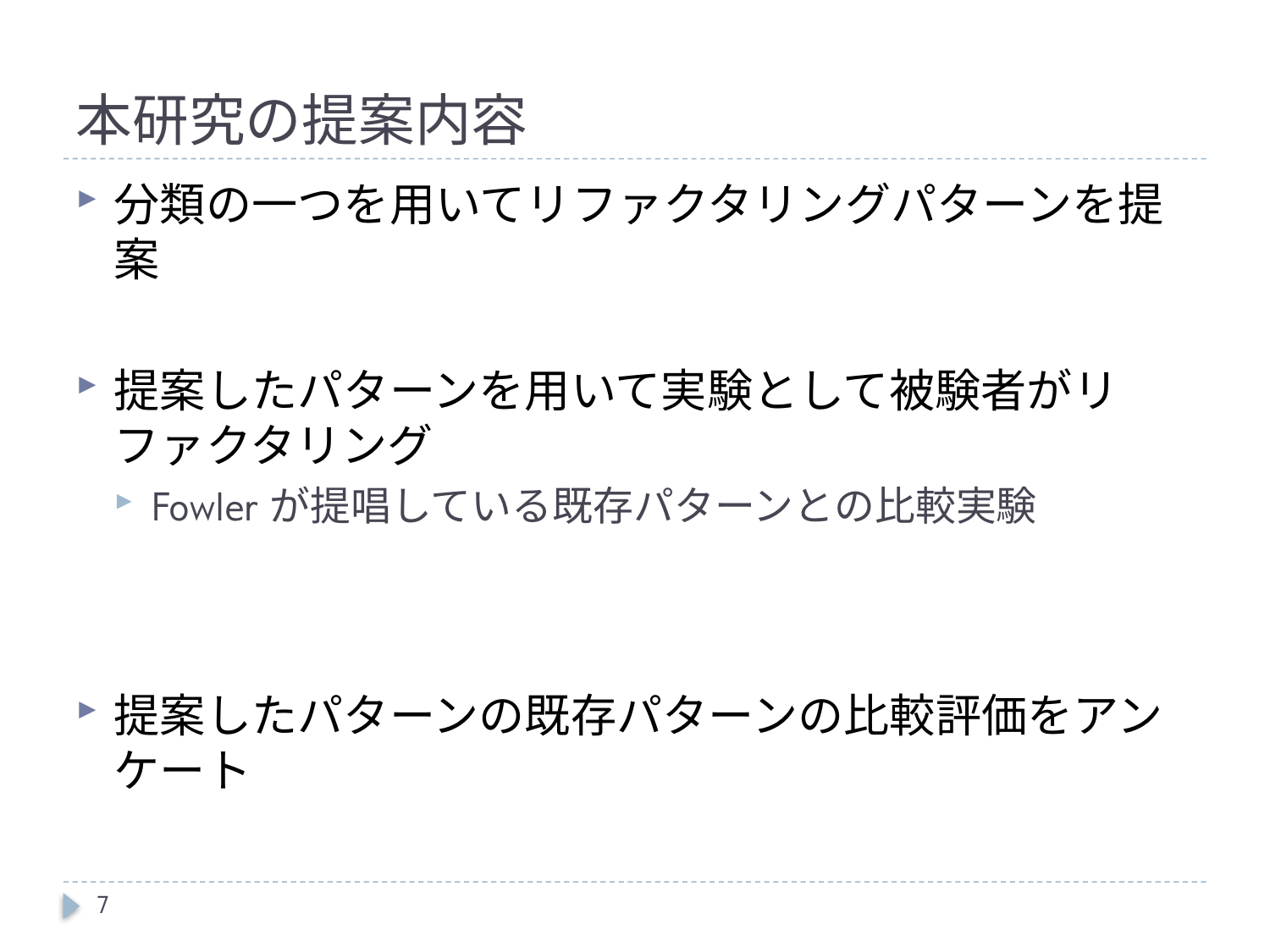

# 本研究の提案内容
分類の一つを用いてリファクタリングパターンを提案

提案したパターンを用いて実験として被験者がリファクタリング
Fowlerが提唱している既存パターンとの比較実験

提案したパターンの既存パターンの比較評価をアンケート

7